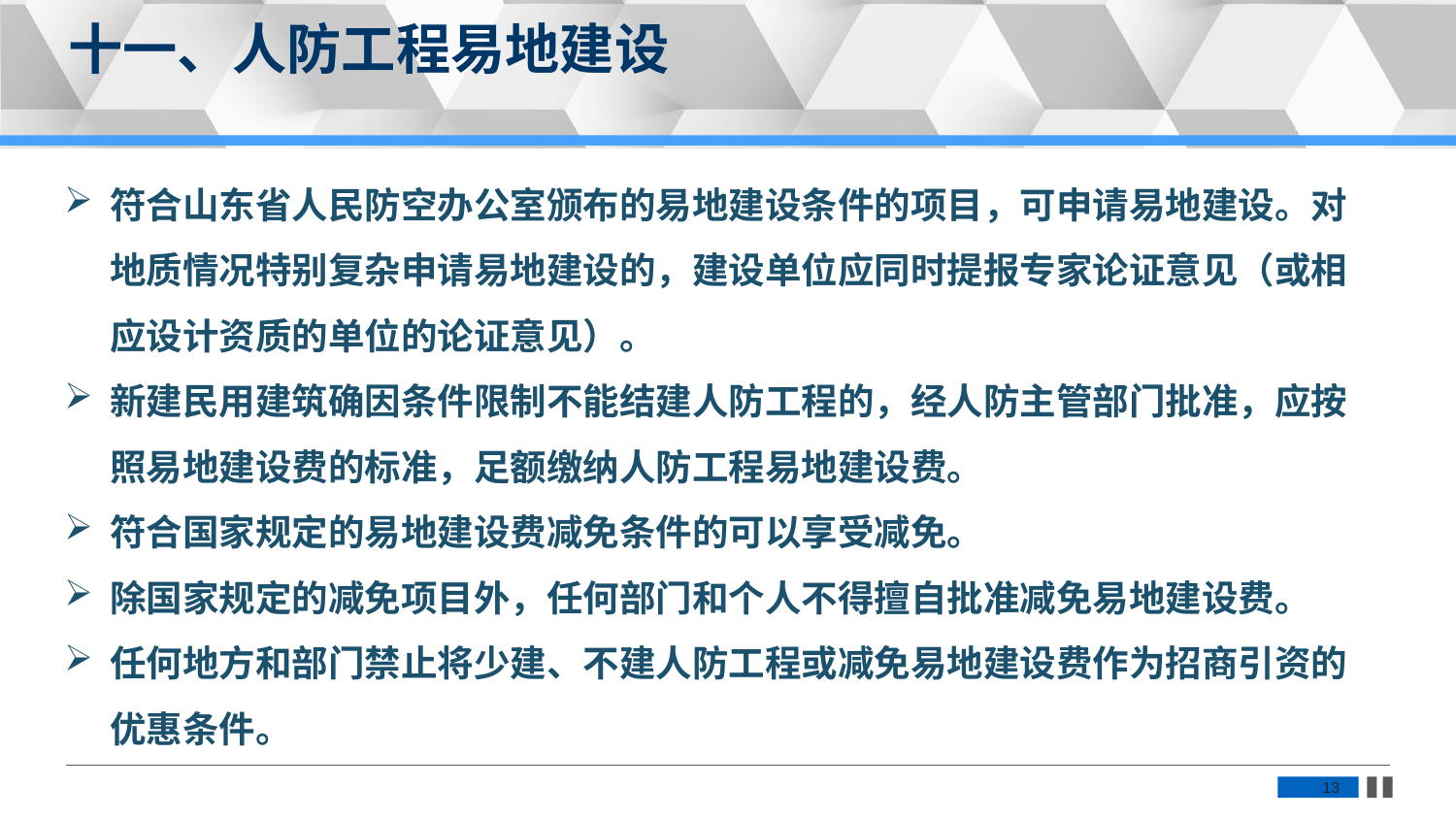

十一、人防工程易地建设
符合山东省人民防空办公室颁布的易地建设条件的项目，可申请易地建设。对地质情况特别复杂申请易地建设的，建设单位应同时提报专家论证意见（或相应设计资质的单位的论证意见）。
新建民用建筑确因条件限制不能结建人防工程的，经人防主管部门批准，应按照易地建设费的标准，足额缴纳人防工程易地建设费。
符合国家规定的易地建设费减免条件的可以享受减免。
除国家规定的减免项目外，任何部门和个人不得擅自批准减免易地建设费。
任何地方和部门禁止将少建、不建人防工程或减免易地建设费作为招商引资的优惠条件。

13